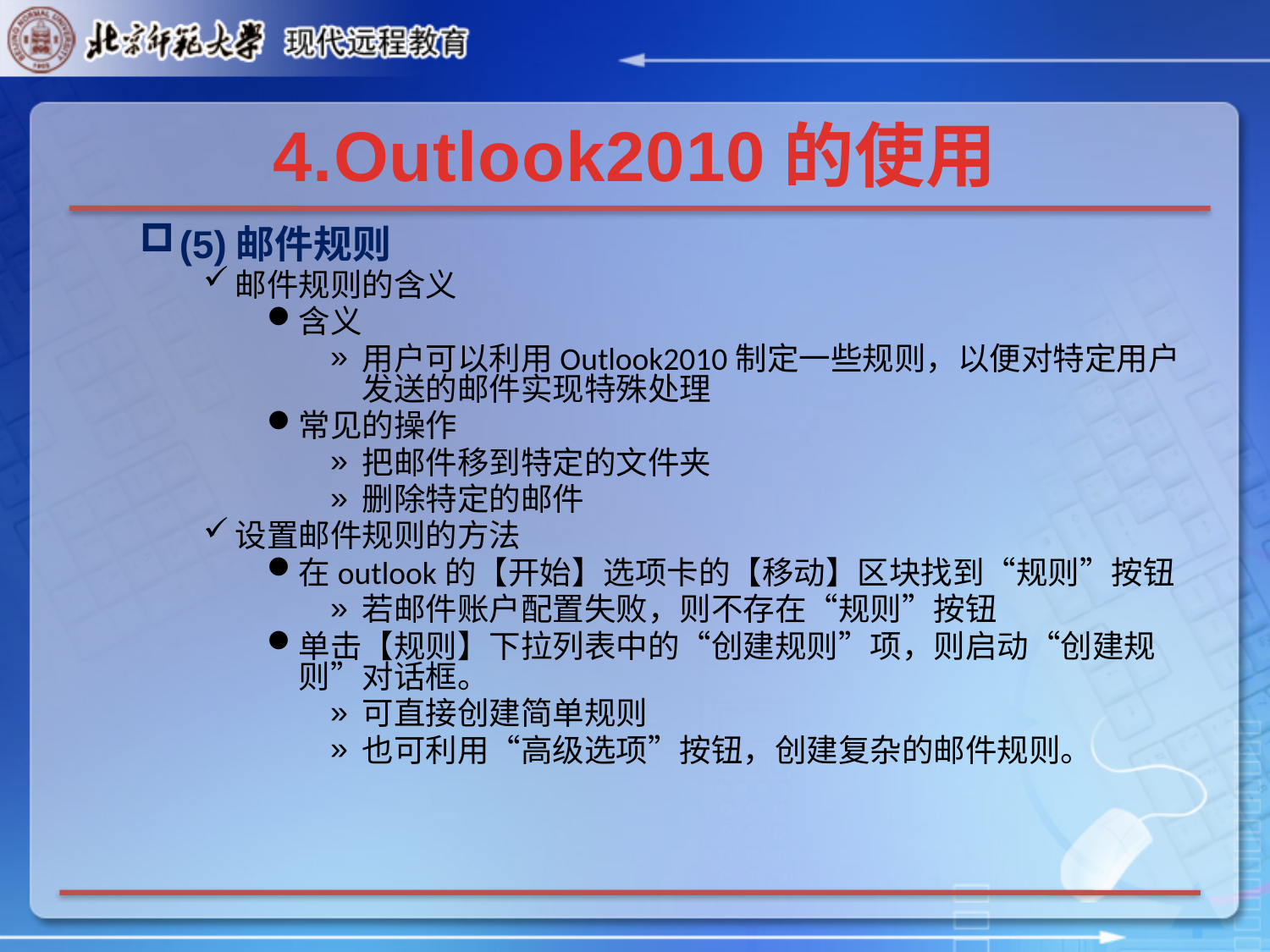

# 4.Outlook2010的使用
(5)邮件规则
邮件规则的含义
含义
用户可以利用Outlook2010制定一些规则，以便对特定用户发送的邮件实现特殊处理
常见的操作
把邮件移到特定的文件夹
删除特定的邮件
设置邮件规则的方法
在outlook的【开始】选项卡的【移动】区块找到“规则”按钮
若邮件账户配置失败，则不存在“规则”按钮
单击【规则】下拉列表中的“创建规则”项，则启动“创建规则”对话框。
可直接创建简单规则
也可利用“高级选项”按钮，创建复杂的邮件规则。